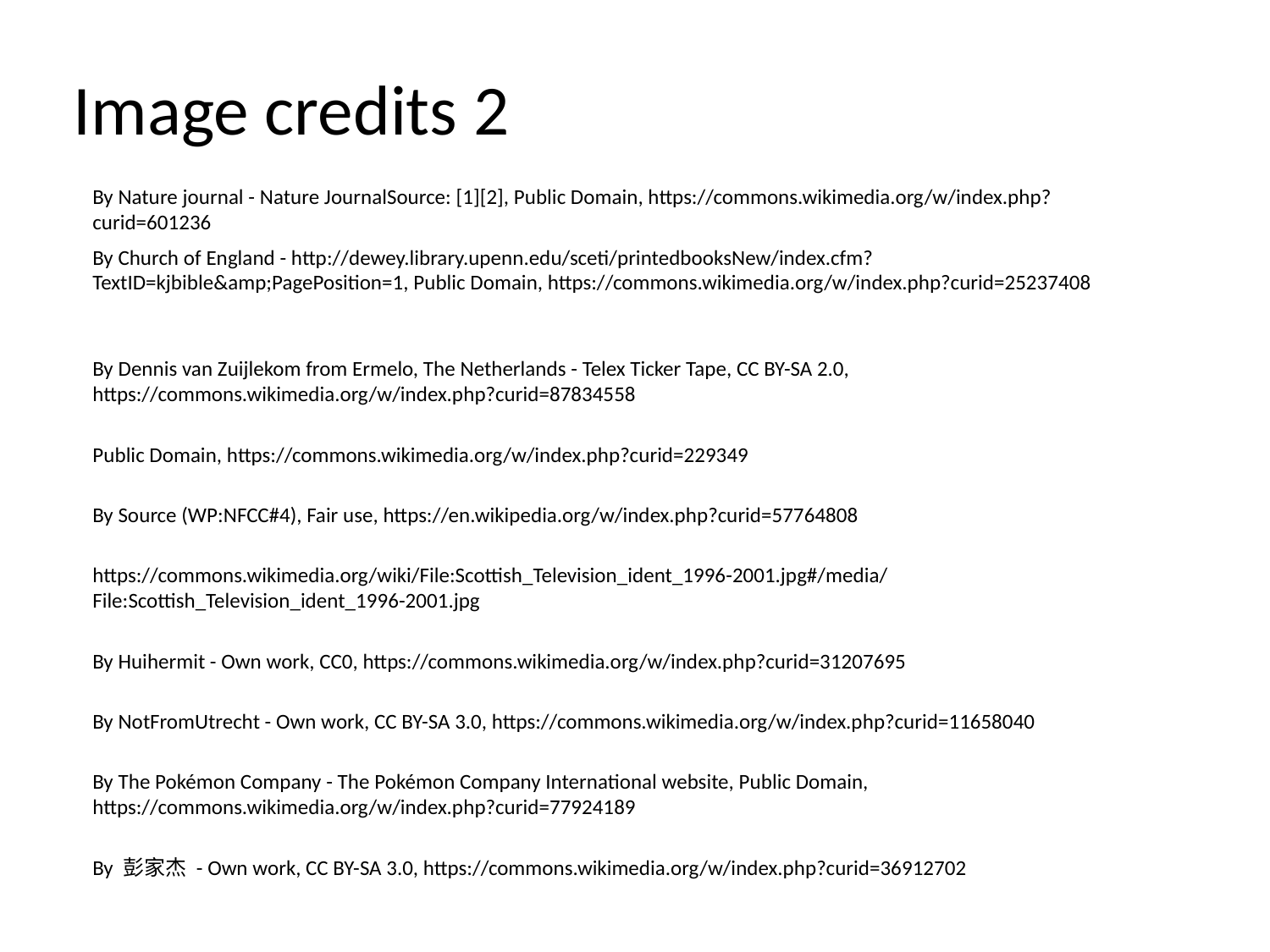

Image credits 2
By Nature journal - Nature JournalSource: [1][2], Public Domain, https://commons.wikimedia.org/w/index.php?curid=601236
By Church of England - http://dewey.library.upenn.edu/sceti/printedbooksNew/index.cfm?TextID=kjbible&amp;PagePosition=1, Public Domain, https://commons.wikimedia.org/w/index.php?curid=25237408
By Dennis van Zuijlekom from Ermelo, The Netherlands - Telex Ticker Tape, CC BY-SA 2.0, https://commons.wikimedia.org/w/index.php?curid=87834558
Public Domain, https://commons.wikimedia.org/w/index.php?curid=229349
By Source (WP:NFCC#4), Fair use, https://en.wikipedia.org/w/index.php?curid=57764808
https://commons.wikimedia.org/wiki/File:Scottish_Television_ident_1996-2001.jpg#/media/File:Scottish_Television_ident_1996-2001.jpg
By Huihermit - Own work, CC0, https://commons.wikimedia.org/w/index.php?curid=31207695
By NotFromUtrecht - Own work, CC BY-SA 3.0, https://commons.wikimedia.org/w/index.php?curid=11658040
By The Pokémon Company - The Pokémon Company International website, Public Domain, https://commons.wikimedia.org/w/index.php?curid=77924189
By 彭家杰 - Own work, CC BY-SA 3.0, https://commons.wikimedia.org/w/index.php?curid=36912702